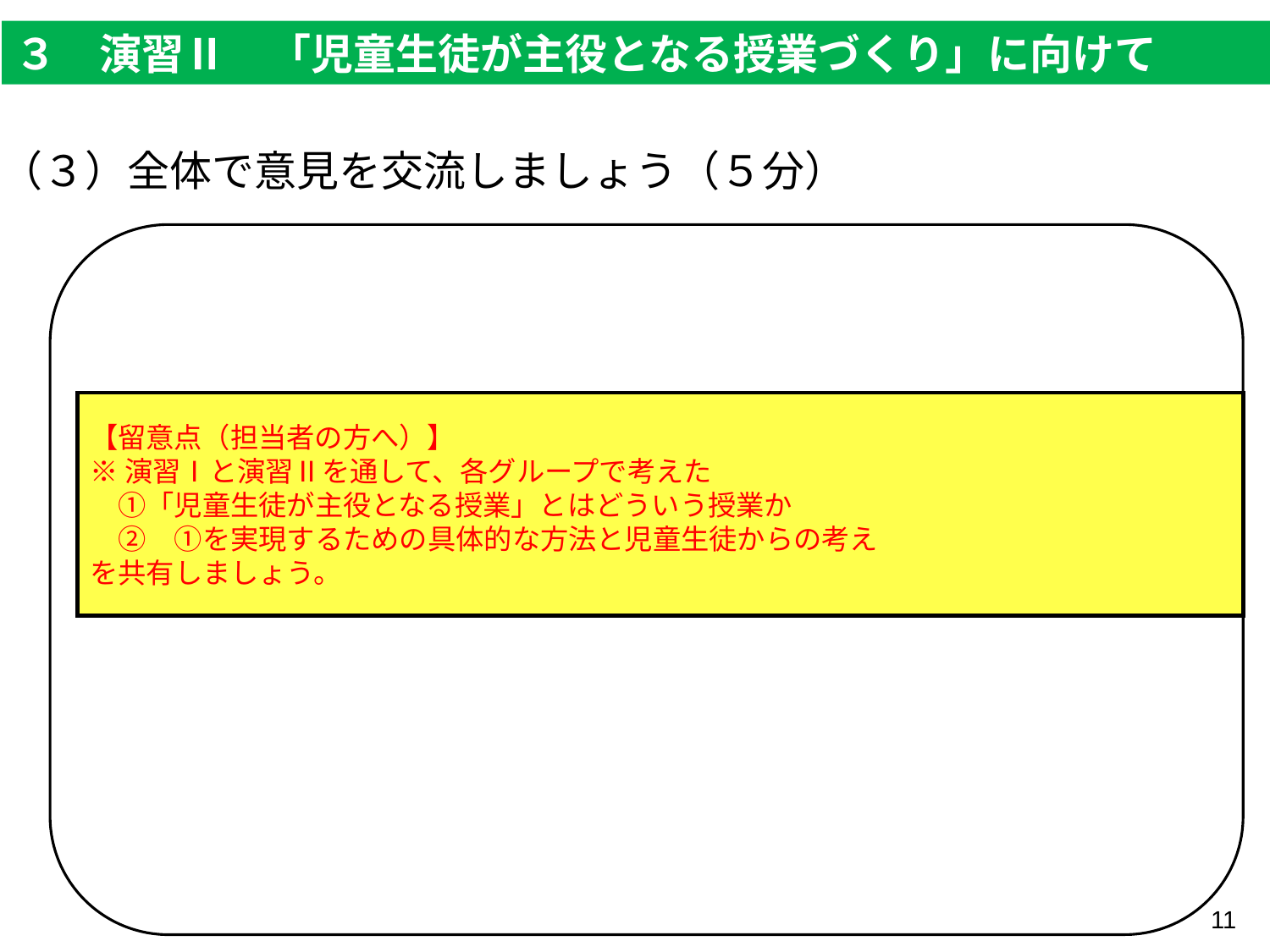

「児童生徒が主役になる授業」とは
３　演習Ⅱ　「児童生徒が主役となる授業づくり」に向けて
（３）全体で意見を交流しましょう（５分）

【留意点（担当者の方へ）】
※演習Ⅰと演習Ⅱを通して、各グループで考えた
　①「児童生徒が主役となる授業」とはどういう授業か
　②　①を実現するための具体的な方法と児童生徒からの考え
を共有しましょう。
11